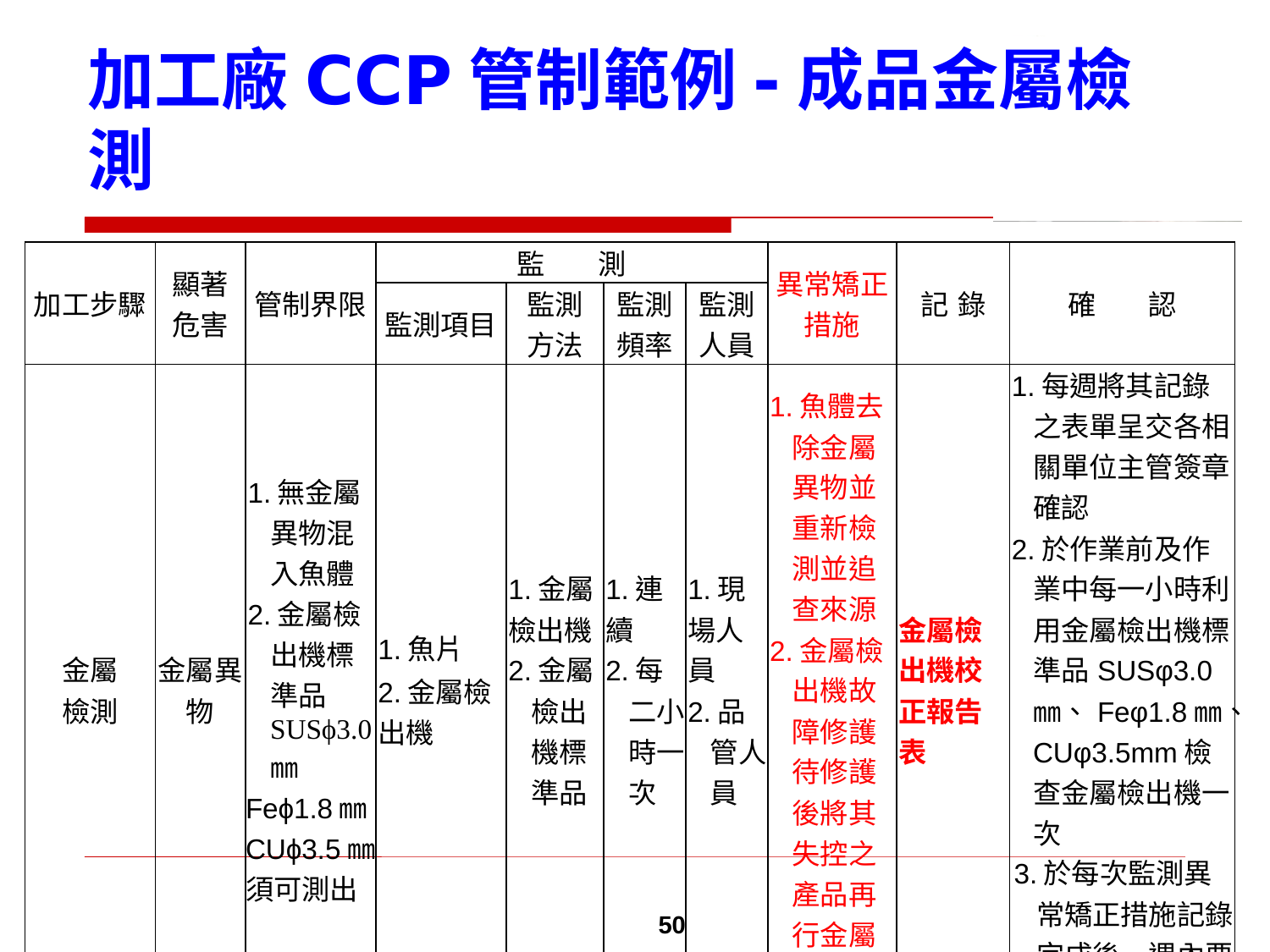

# 加工廠CCP管制範例-成品金屬檢測
| 加工步驟 | 顯著 危害 | 管制界限 | 監測 |  |  |  | 異常矯正措施 | 記錄 | 確認 |
| --- | --- | --- | --- | --- | --- | --- | --- | --- | --- |
|  |  |  | 監測項目 | 監測 方法 | 監測頻率 | 監測 人員 |  |  |  |
| 金屬 檢測 | 金屬異物 | 1.無金屬異物混入魚體 2.金屬檢出機標準品 SUSϕ3.0㎜ Feϕ1.8㎜ CUϕ3.5㎜ 須可測出 | 1.魚片 2.金屬檢出機 | 1.金屬檢出機 2.金屬檢出機標準品 | 1.連續 2.每二小時一次 | 1.現場人員 2.品管人員 | 1.魚體去除金屬異物並重新檢測並追查來源 2.金屬檢出機故障修護待修護後將其失控之產品再行金屬檢測 | 金屬檢出機校正報告表 | 1.每週將其記錄之表單呈交各相關單位主管簽章確認 2.於作業前及作業中每一小時利用金屬檢出機標準品SUSφ3.0㎜、Feφ1.8㎜、CUφ3.5mm檢查金屬檢出機一次 3.於每次監測異常矯正措施記錄完成後一週內要複閱 |
50